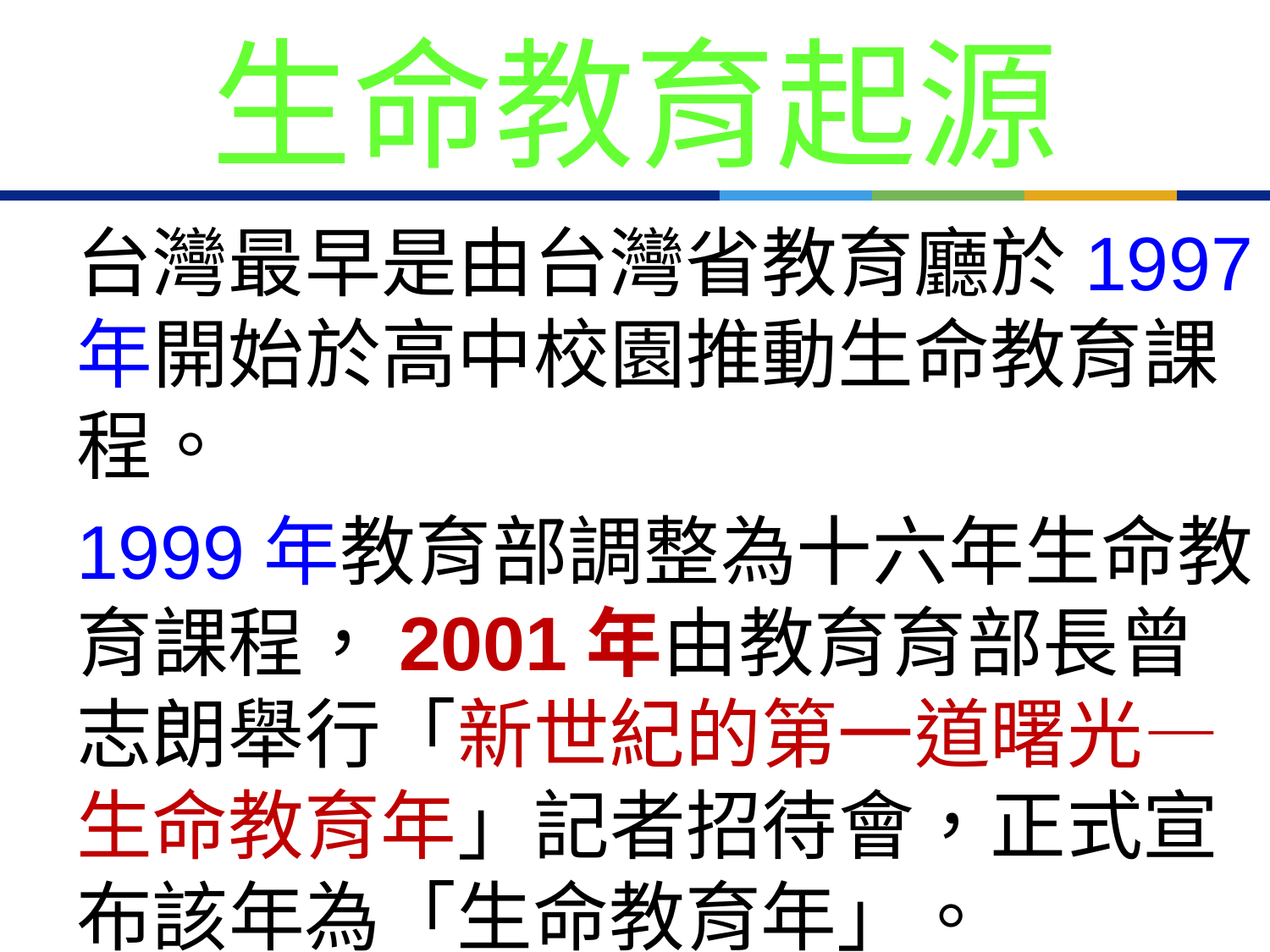

# 生命教育起源
台灣最早是由台灣省教育廳於1997年開始於高中校園推動生命教育課程。
1999年教育部調整為十六年生命教育課程，2001年由教育育部長曾志朗舉行「新世紀的第一道曙光—生命教育年」記者招待會，正式宣布該年為「生命教育年」。